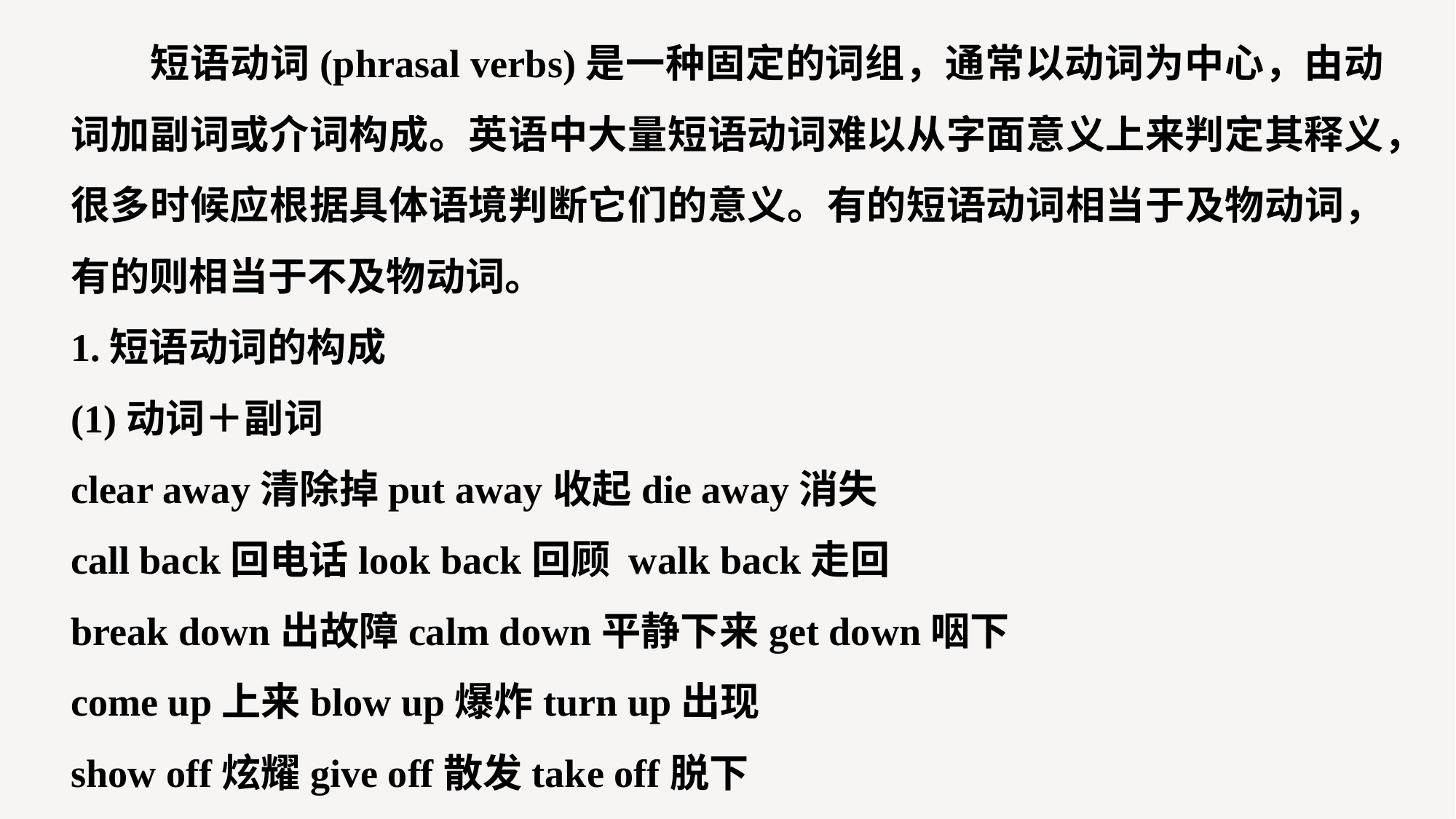

短语动词(phrasal verbs)是一种固定的词组，通常以动词为中心，由动词加副词或介词构成。英语中大量短语动词难以从字面意义上来判定其释义，很多时候应根据具体语境判断它们的意义。有的短语动词相当于及物动词，有的则相当于不及物动词。
1.短语动词的构成
(1)动词＋副词
clear away清除掉put away收起die away消失
call back回电话look back回顾 walk back走回
break down出故障calm down平静下来get down咽下
come up上来blow up爆炸turn up出现
show off炫耀give off散发take off脱下